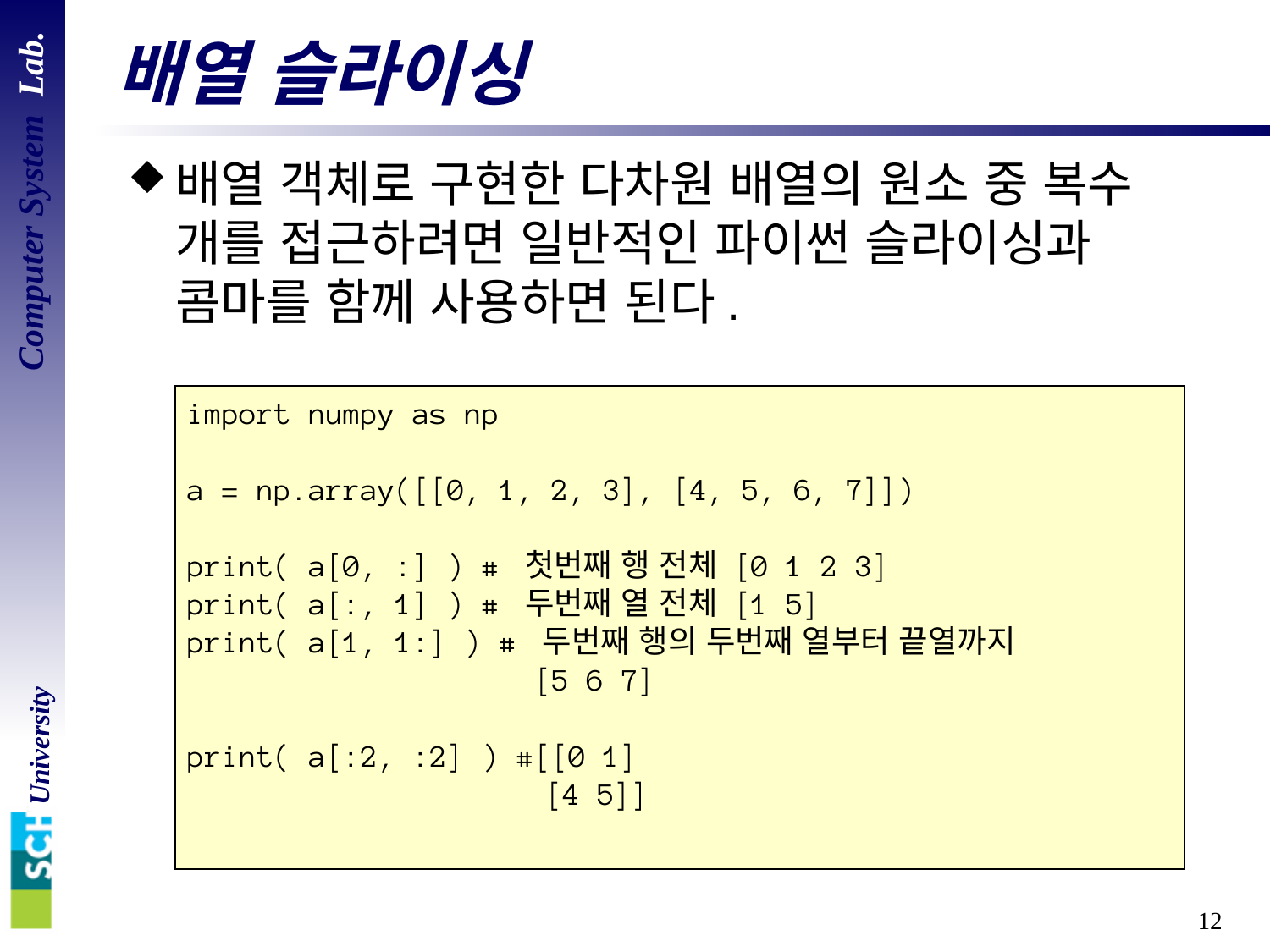

# 배열 슬라이싱

배열 객체로 구현한 다차원 배열의 원소 중 복수 개를 접근하려면 일반적인 파이썬 슬라이싱과 콤마를 함께 사용하면 된다.
import numpy as np

a = np.array([[0, 1, 2, 3], [4, 5, 6, 7]])

print( a[0, :] ) # 첫번째 행 전체 [0 1 2 3]
print( a[:, 1] ) # 두번째 열 전체 [1 5]
print( a[1, 1:] ) # 두번째 행의 두번째 열부터 끝열까지
                    [5 6 7]

print( a[:2, :2] ) #[[0 1]
		      [4 5]]